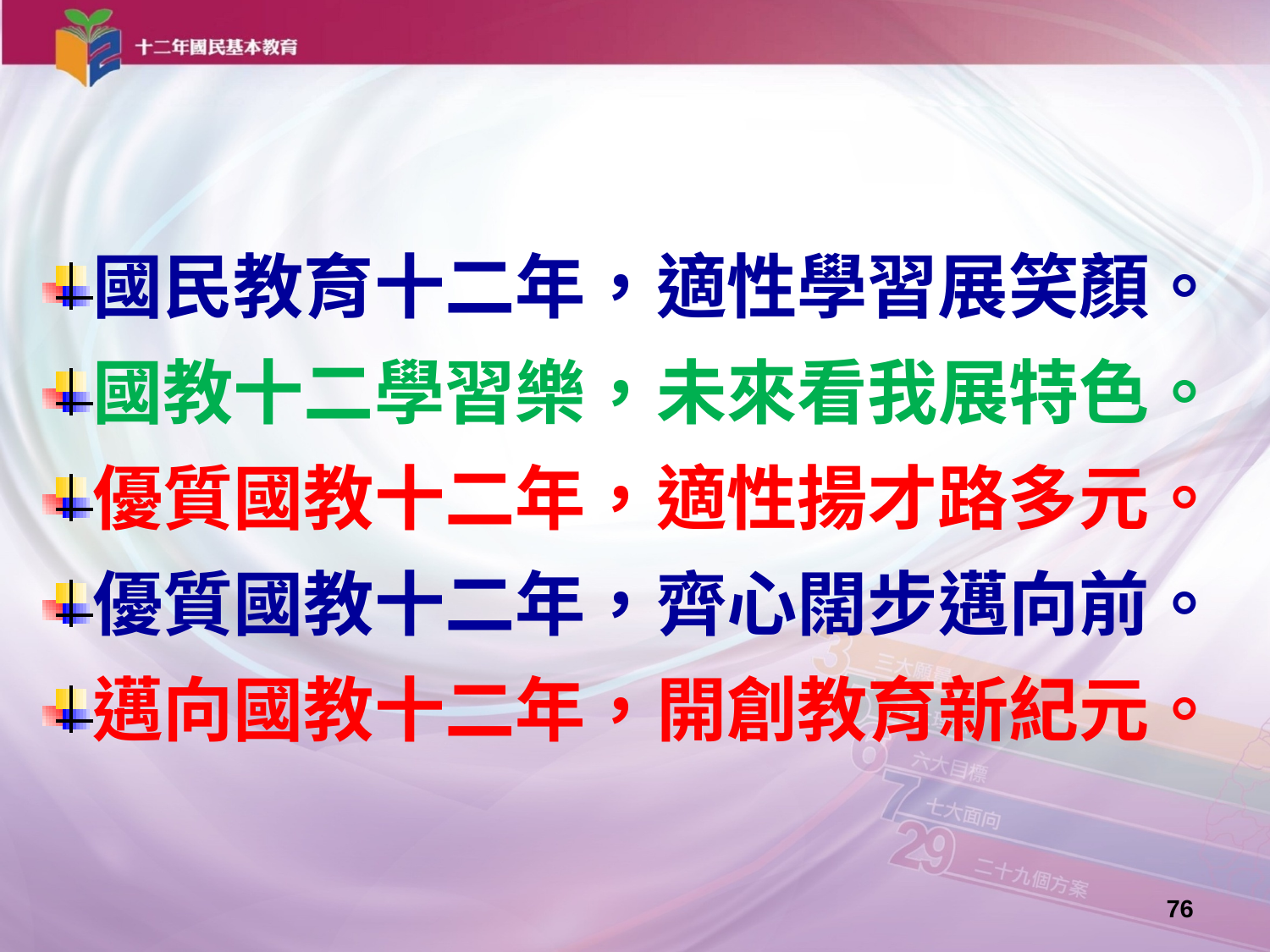

國民教育十二年，適性學習展笑顏。
國教十二學習樂，未來看我展特色。
優質國教十二年，適性揚才路多元。
優質國教十二年，齊心闊步邁向前。
邁向國教十二年，開創教育新紀元。
76